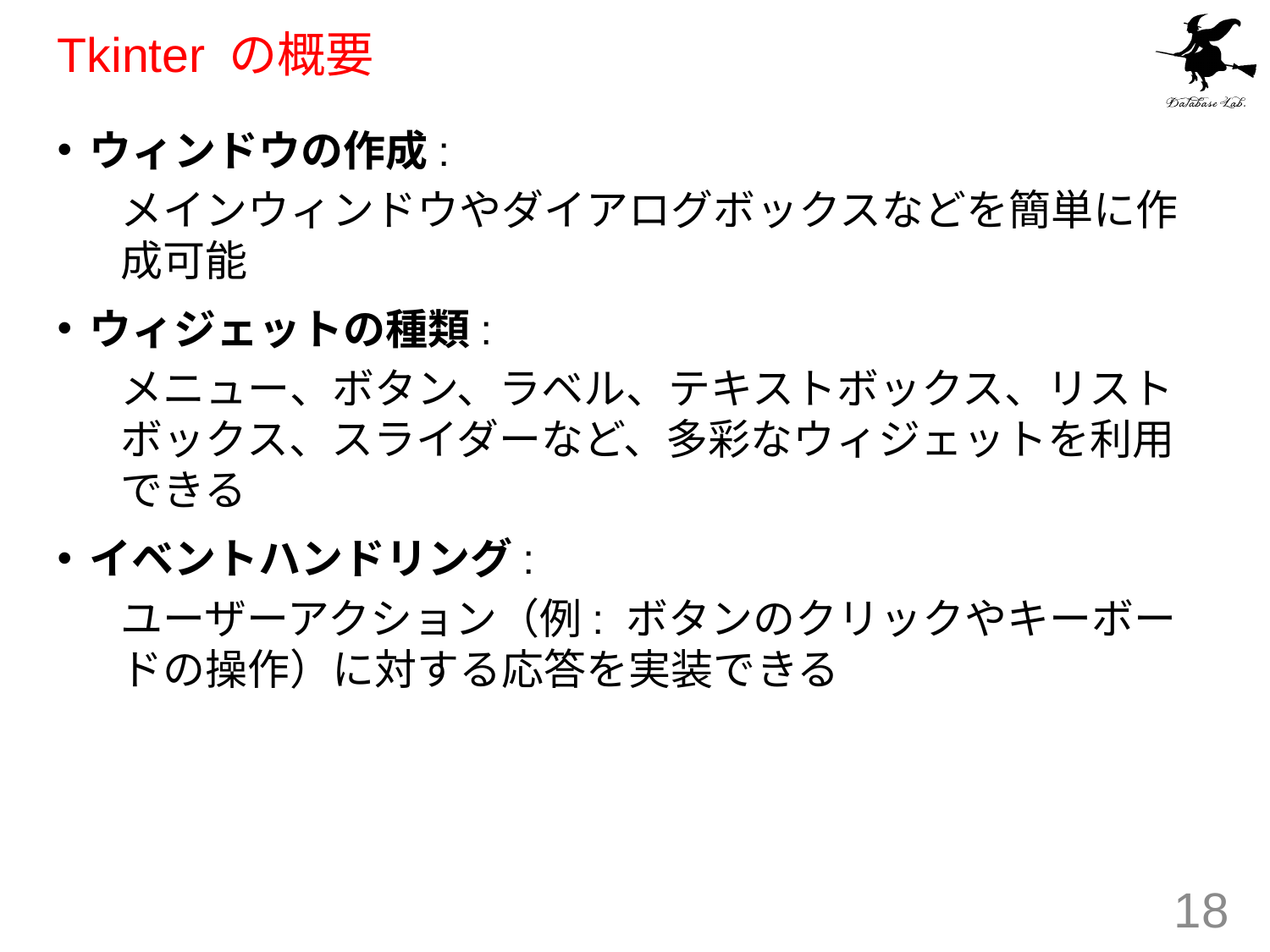

# Tkinter の概要
ウィンドウの作成:
メインウィンドウやダイアログボックスなどを簡単に作成可能
ウィジェットの種類:
メニュー、ボタン、ラベル、テキストボックス、リストボックス、スライダーなど、多彩なウィジェットを利用できる
イベントハンドリング:
ユーザーアクション（例: ボタンのクリックやキーボードの操作）に対する応答を実装できる

18